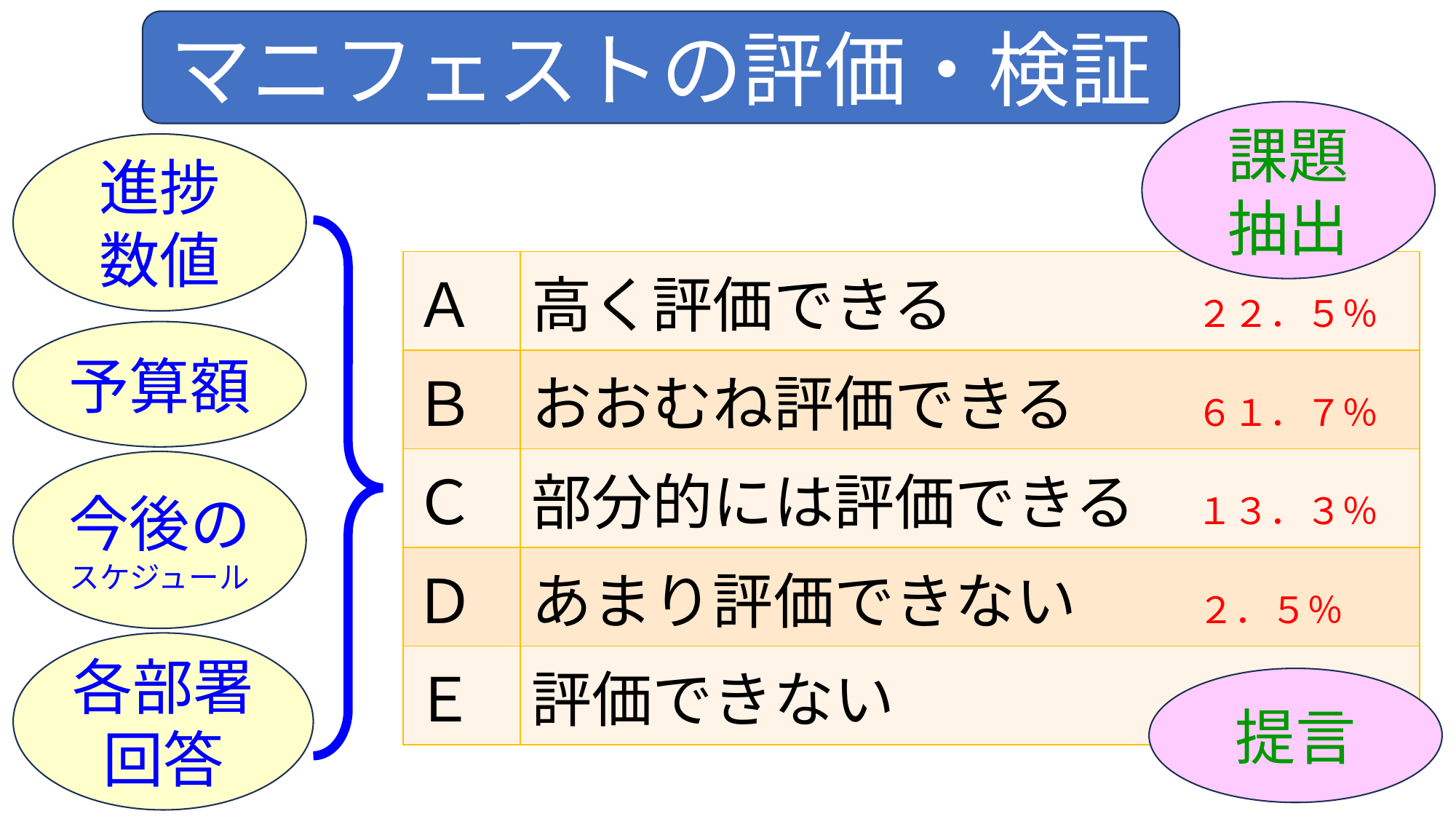

マニフェストの評価・検証
課題
抽出
進捗
数値

| Ａ | 高く評価できる　　　　２２．５％ |
| --- | --- |
| Ｂ | おおむね評価できる　　６１．７％ |
| Ｃ | 部分的には評価できる　１３．３％ |
| Ｄ | あまり評価できない　　２．５％ |
| Ｅ | 評価できない　　　　　０．０％ |
予算額
今後のスケジュール
各部署回答
提言